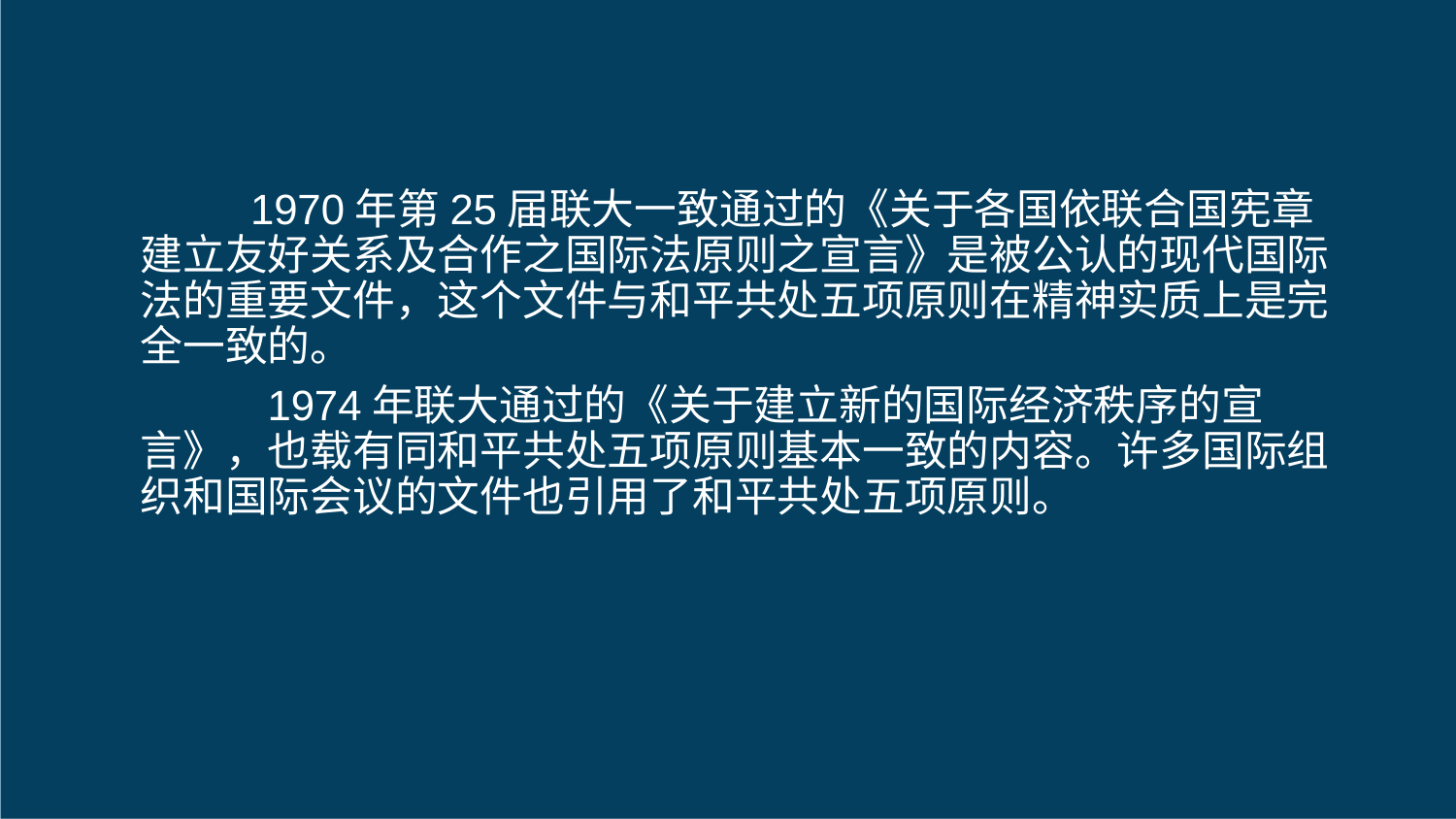

#
　　　1970年第25届联大一致通过的《关于各国依联合国宪章建立友好关系及合作之国际法原则之宣言》是被公认的现代国际法的重要文件，这个文件与和平共处五项原则在精神实质上是完全一致的。
             1974年联大通过的《关于建立新的国际经济秩序的宣言》，也载有同和平共处五项原则基本一致的内容。许多国际组织和国际会议的文件也引用了和平共处五项原则。